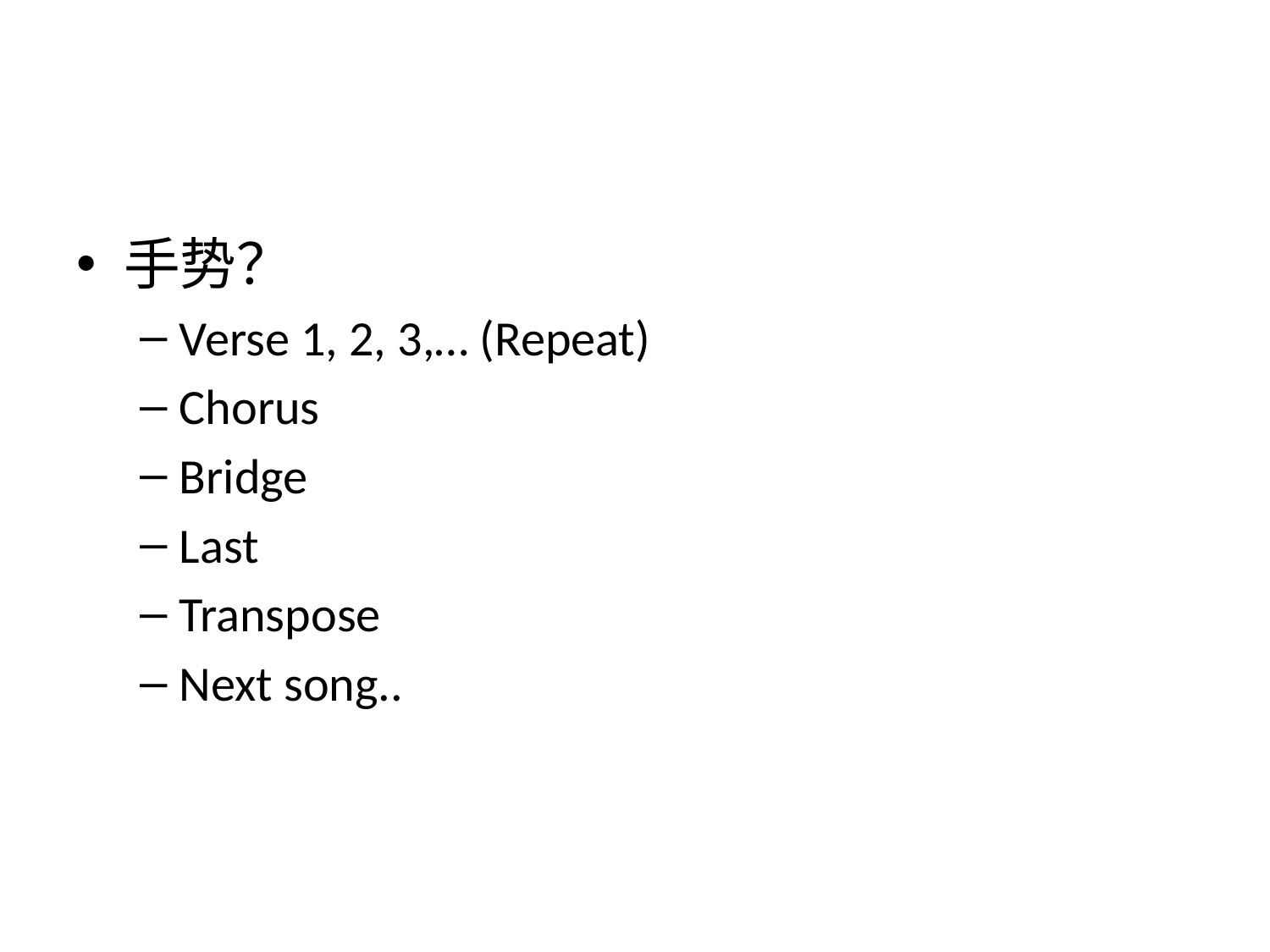

#
手势？
Verse 1, 2, 3,… (Repeat)
Chorus
Bridge
Last
Transpose
Next song..